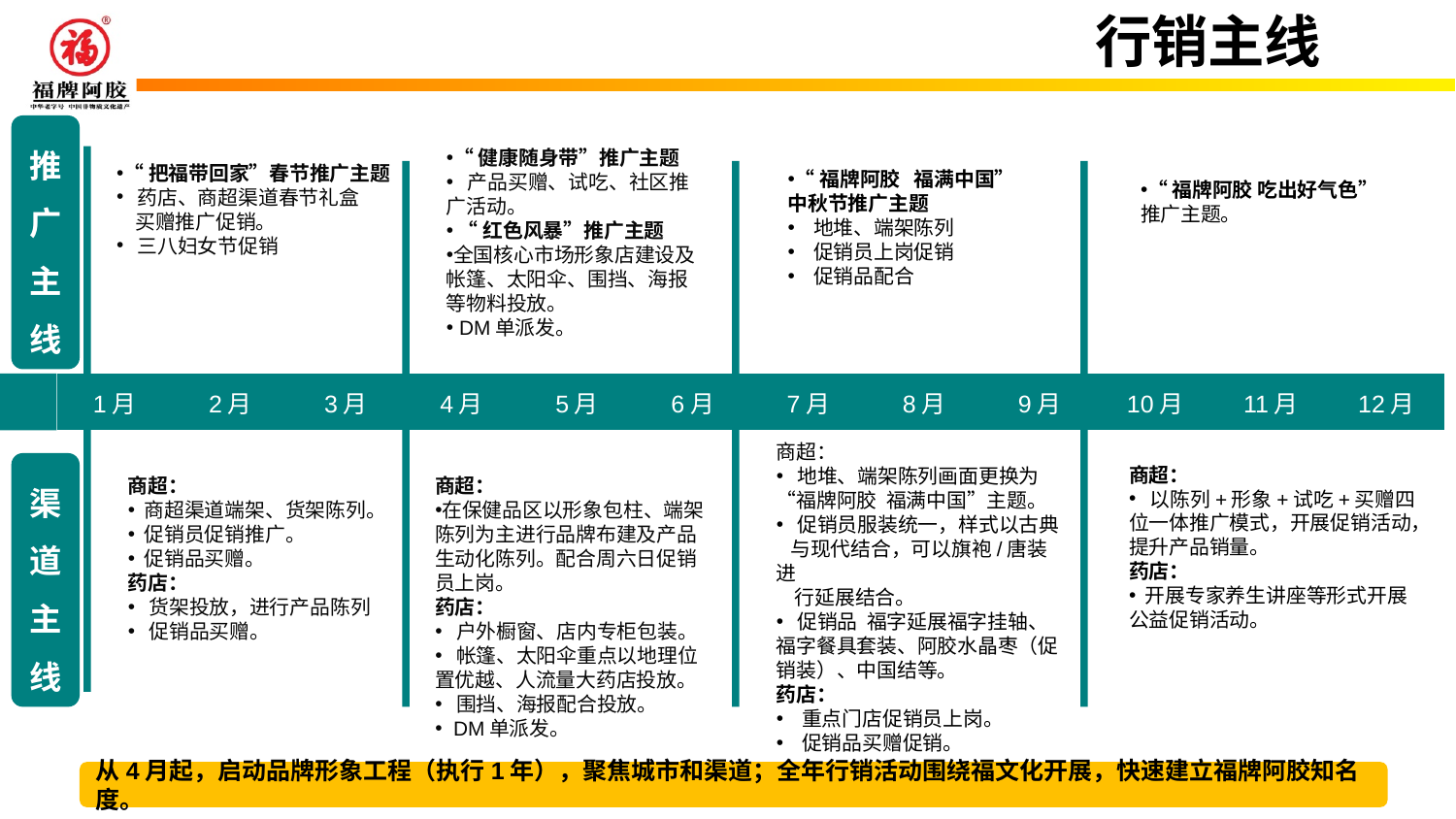

行销主线
推广主线
“健康随身带”推广主题
  产品买赠、试吃、社区推广活动。
 “红色风暴”推广主题
全国核心市场形象店建设及帐篷、太阳伞、围挡、海报等物料投放。
 DM单派发。

“把福带回家”春节推广主题
  药店、商超渠道春节礼盒
   买赠推广促销。
  三八妇女节促销

“福牌阿胶   福满中国”中秋节推广主题
   地堆、端架陈列
   促销员上岗促销
   促销品配合

“福牌阿胶 吃出好气色”推广主题。

| 1月 | 2月 | 3月 | 4月 | 5月 | 6月 | 7月 | 8月 | 9月 | 10月 | 11月 | 12月 |
| --- | --- | --- | --- | --- | --- | --- | --- | --- | --- | --- | --- |
商超：
  地堆、端架陈列画面更换为“福牌阿胶  福满中国”主题。
  促销员服装统一，样式以古典
  与现代结合，可以旗袍/唐装进
   行延展结合。
  促销品  福字延展福字挂轴、福字餐具套装、阿胶水晶枣（促销装）、中国结等。
药店：
   重点门店促销员上岗。
   促销品买赠促销。

渠道主线
商超：
  以陈列+形象+试吃+买赠四位一体推广模式，开展促销活动，提升产品销量。
药店：
 开展专家养生讲座等形式开展公益促销活动。
商超：
 商超渠道端架、货架陈列。
 促销员促销推广。
 促销品买赠。
药店：
  货架投放，进行产品陈列
  促销品买赠。
商超：
在保健品区以形象包柱、端架陈列为主进行品牌布建及产品生动化陈列。配合周六日促销员上岗。
药店：
  户外橱窗、店内专柜包装。
  帐篷、太阳伞重点以地理位置优越、人流量大药店投放。
  围挡、海报配合投放。
  DM单派发。

从4月起，启动品牌形象工程（执行1年），聚焦城市和渠道；全年行销活动围绕福文化开展，快速建立福牌阿胶知名度。